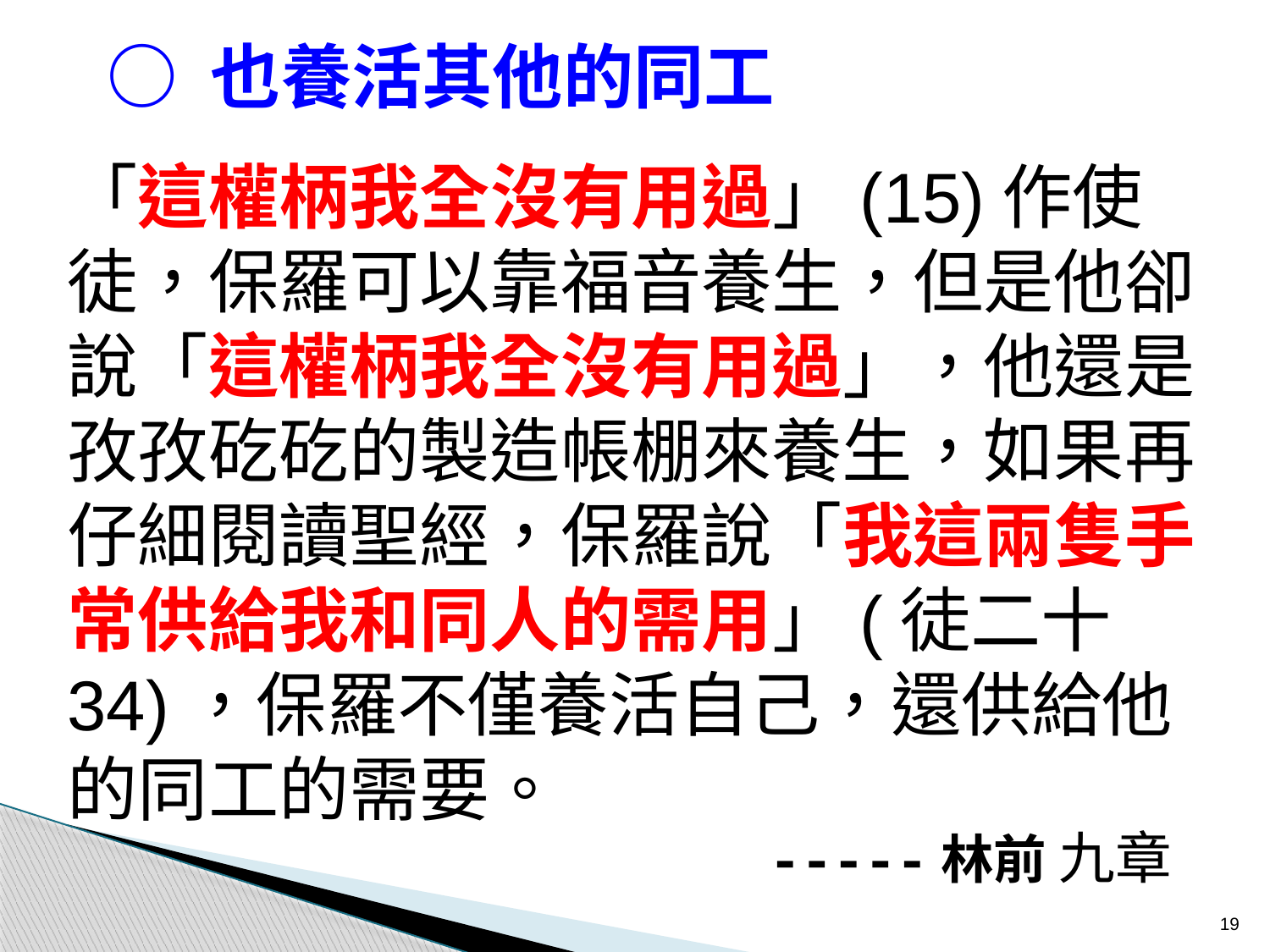

○ 也養活其他的同工
「這權柄我全沒有用過」(15)作使徒，保羅可以靠福音養生，但是他卻說「這權柄我全沒有用過」，他還是孜孜矻矻的製造帳棚來養生，如果再仔細閱讀聖經，保羅說「我這兩隻手常供給我和同人的需用」(徒二十34)，保羅不僅養活自己，還供給他的同工的需要。
-----林前 九章
19